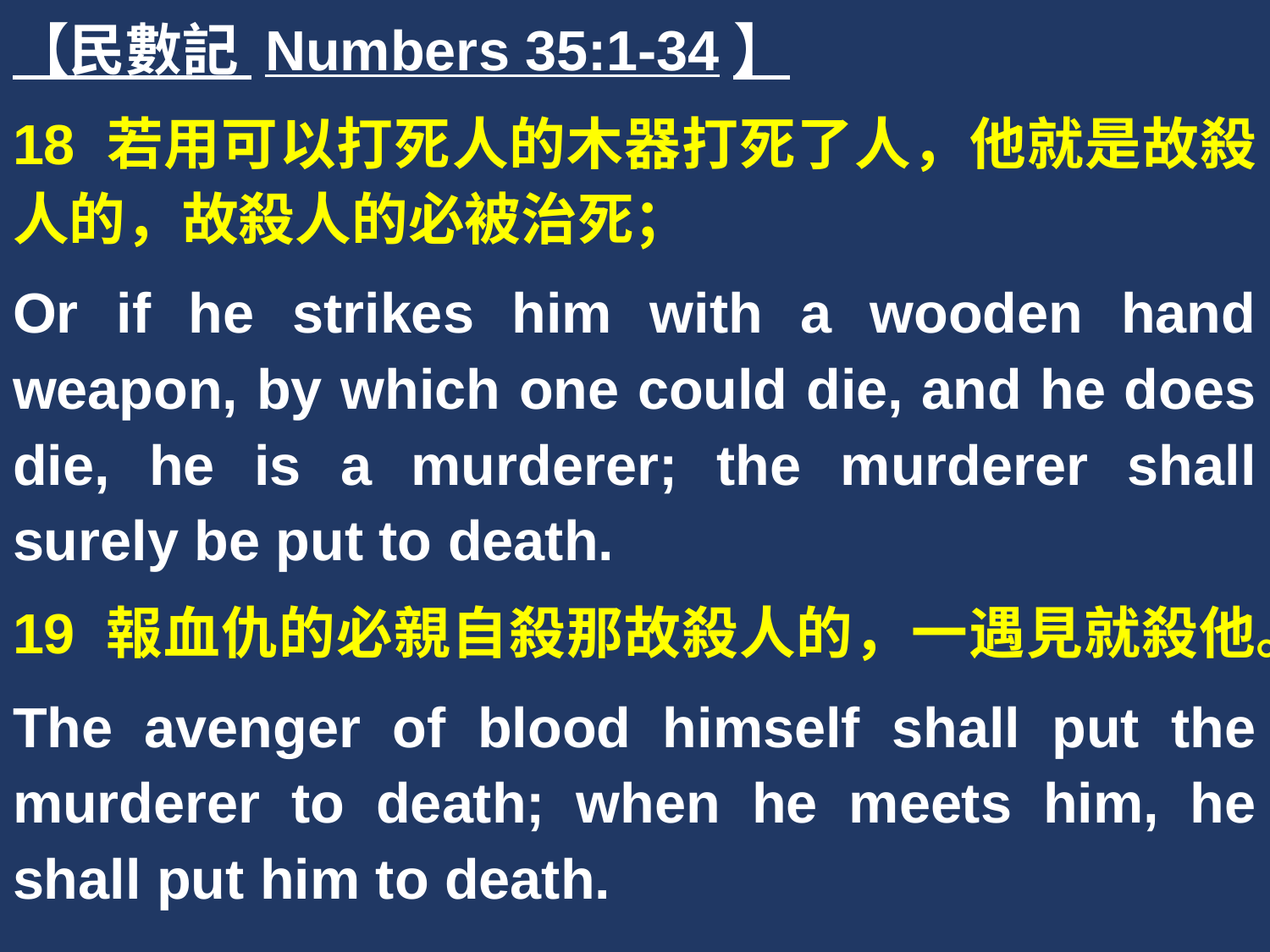

【民數記 Numbers 35:1-34】
18 若用可以打死人的木器打死了人，他就是故殺人的，故殺人的必被治死；
Or if he strikes him with a wooden hand weapon, by which one could die, and he does die, he is a murderer; the murderer shall surely be put to death.
19 報血仇的必親自殺那故殺人的，一遇見就殺他。
The avenger of blood himself shall put the murderer to death; when he meets him, he shall put him to death.